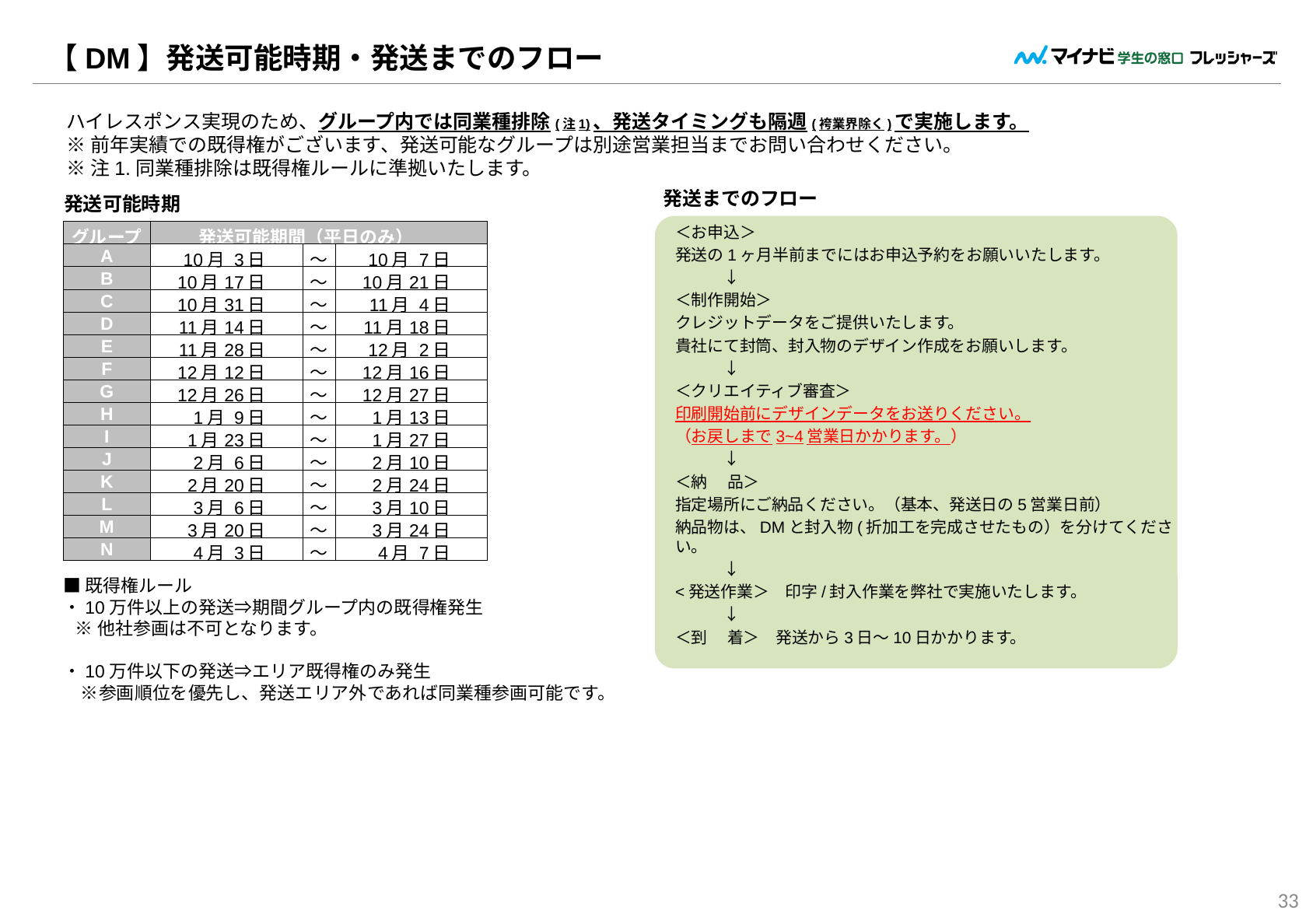

# 【DM】発送可能時期・発送までのフロー
ハイレスポンス実現のため、グループ内では同業種排除(注1)、発送タイミングも隔週(袴業界除く)で実施します。
※前年実績での既得権がございます、発送可能なグループは別途営業担当までお問い合わせください。
※注1.同業種排除は既得権ルールに準拠いたします。
発送までのフロー
発送可能時期

＜お申込＞
発送の1ヶ月半前までにはお申込予約をお願いいたします。
　　　↓
＜制作開始＞
クレジットデータをご提供いたします。
貴社にて封筒、封入物のデザイン作成をお願いします。
　　　↓
＜クリエイティブ審査＞
印刷開始前にデザインデータをお送りください。
（お戻しまで3~4営業日かかります。）
　　　↓
＜納　 品＞
指定場所にご納品ください。（基本、発送日の5営業日前）
納品物は、DMと封入物(折加工を完成させたもの）を分けてください。
　　　↓
<発送作業＞　印字/封入作業を弊社で実施いたします。
　　　↓
＜到　 着＞　発送から3日～10日かかります。
| グループ | 発送可能期間（平日のみ） |  |  |
| --- | --- | --- | --- |
| A | 10月 3日 | ～ | 10月 7日 |
| B | 10月17日 | ～ | 10月21日 |
| C | 10月31日 | ～ | 11月 4日 |
| D | 11月14日 | ～ | 11月18日 |
| E | 11月28日 | ～ | 12月 2日 |
| F | 12月12日 | ～ | 12月16日 |
| G | 12月26日 | ～ | 12月27日 |
| H | 1月 9日 | ～ | 1月13日 |
| I | 1月23日 | ～ | 1月27日 |
| J | 2月 6日 | ～ | 2月10日 |
| K | 2月20日 | ～ | 2月24日 |
| L | 3月 6日 | ～ | 3月10日 |
| M | 3月20日 | ～ | 3月24日 |
| N | 4月 3日 | ～ | 4月 7日 |
■既得権ルール
・10万件以上の発送⇒期間グループ内の既得権発生
   ※他社参画は不可となります。

・10万件以下の発送⇒エリア既得権のみ発生
　※参画順位を優先し、発送エリア外であれば同業種参画可能です。
33